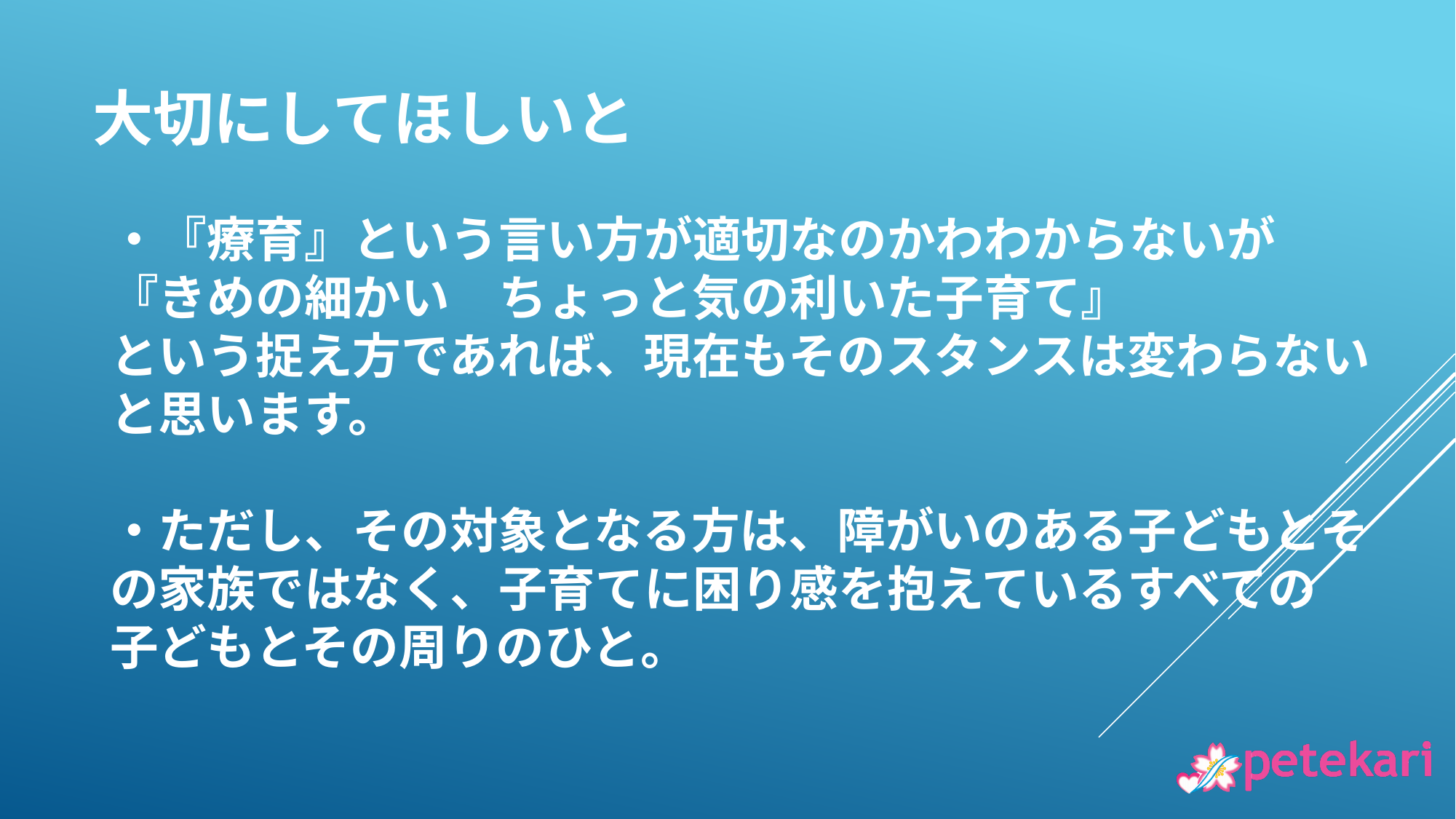

大切にしてほしいと
・『療育』という言い方が適切なのかわわからないが
『きめの細かい　ちょっと気の利いた子育て』
という捉え方であれば、現在もそのスタンスは変わらないと思います。
・ただし、その対象となる方は、障がいのある子どもとその家族ではなく、子育てに困り感を抱えているすべての
子どもとその周りのひと。